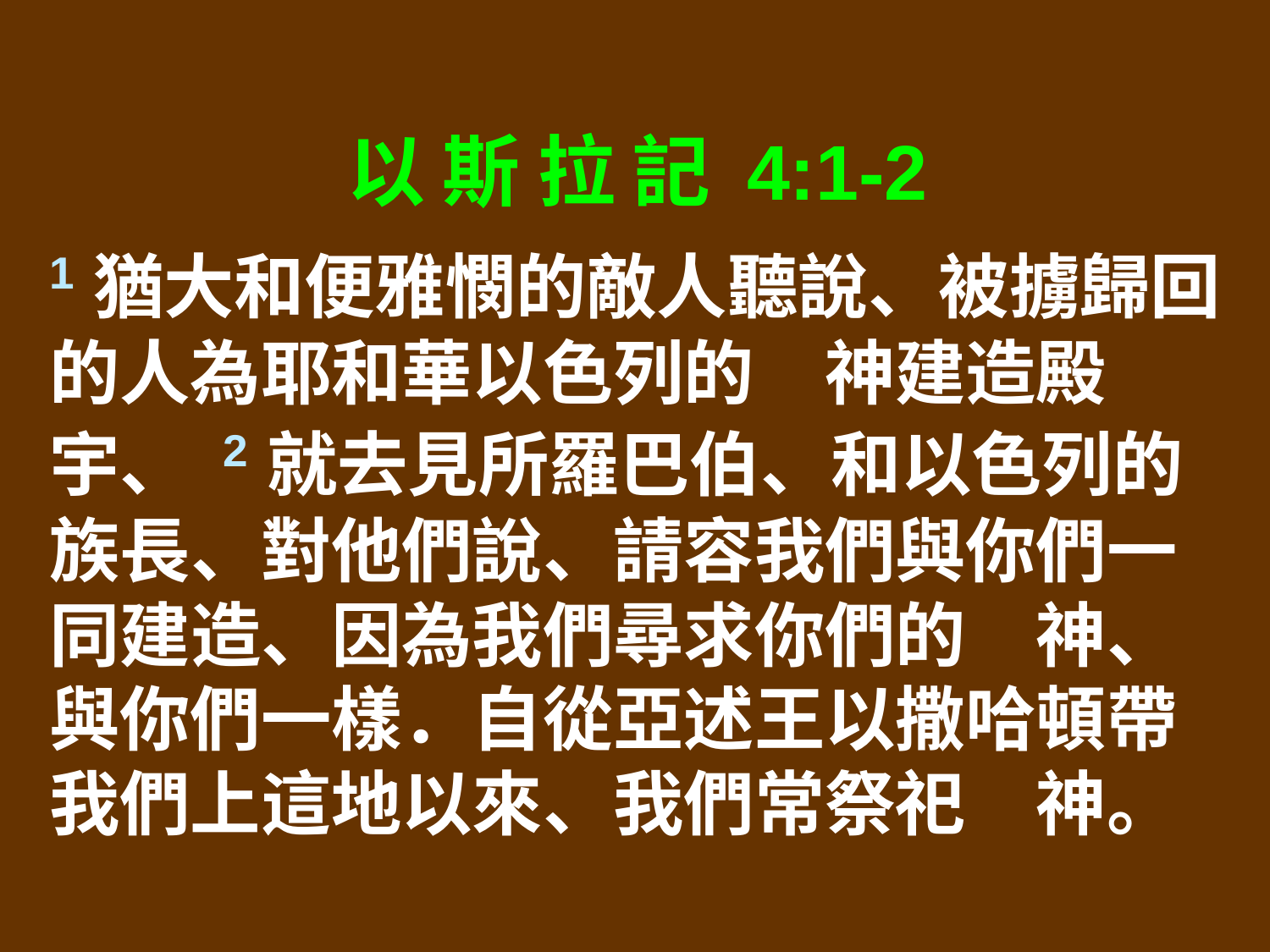

以 斯 拉 記 4:1-2
1猶大和便雅憫的敵人聽說、被擄歸回的人為耶和華以色列的　神建造殿宇、 2就去見所羅巴伯、和以色列的族長、對他們說、請容我們與你們一同建造、因為我們尋求你們的　神、與你們一樣．自從亞述王以撒哈頓帶我們上這地以來、我們常祭祀　神。